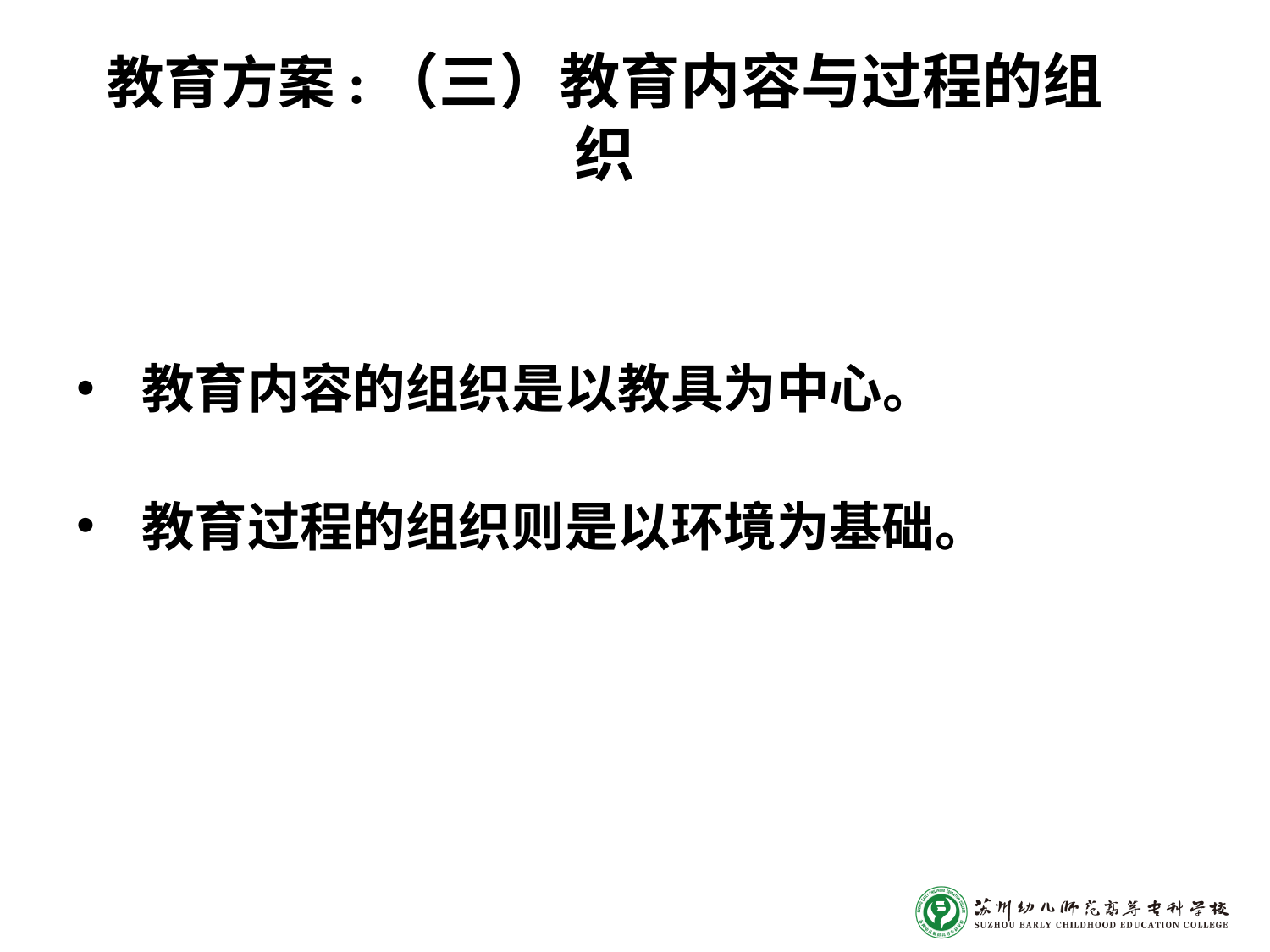

教育方案:（三）教育内容与过程的组织
教育内容的组织是以教具为中心。
教育过程的组织则是以环境为基础。